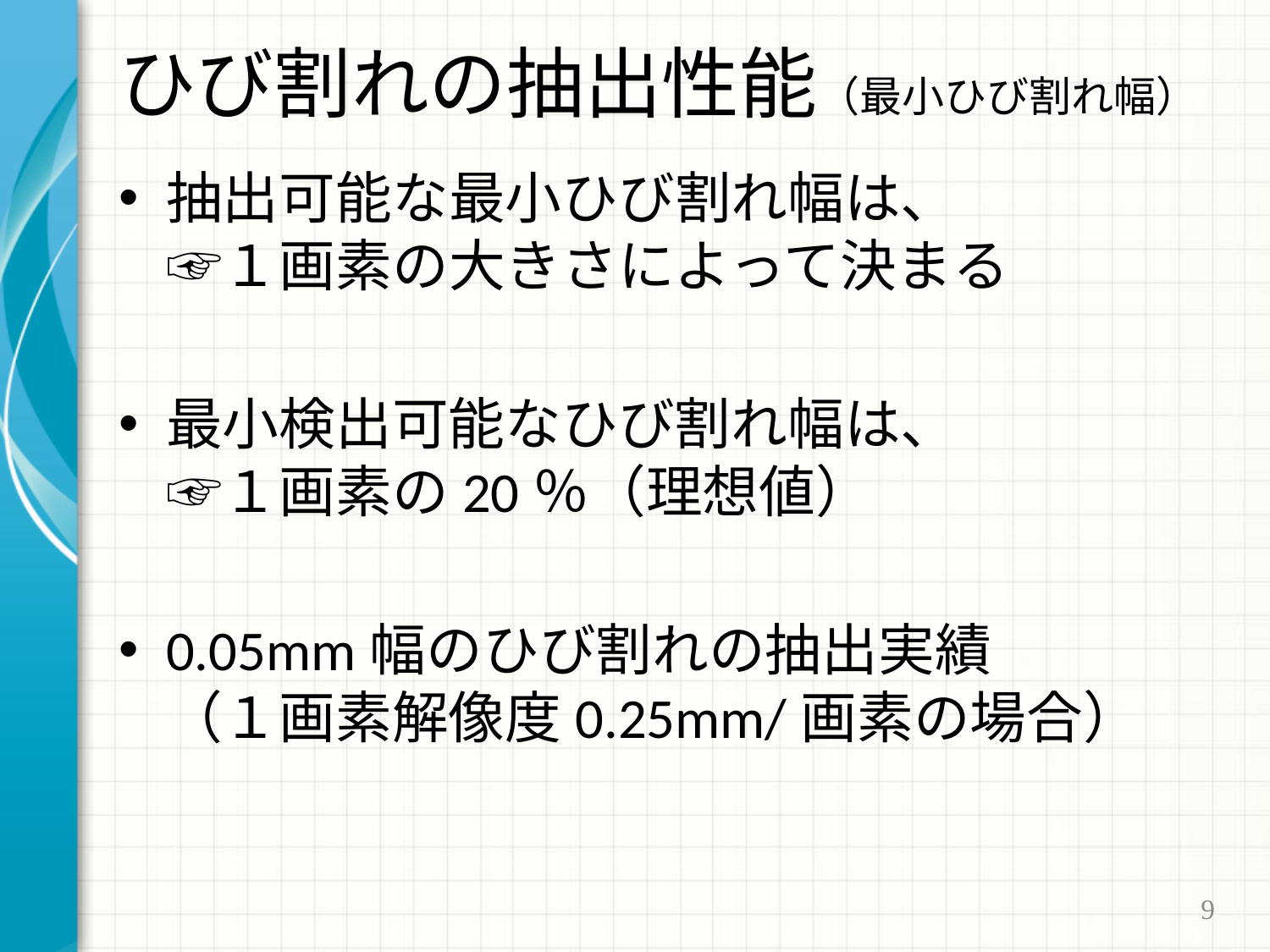

# ひび割れの抽出性能（最小ひび割れ幅）
抽出可能な最小ひび割れ幅は、
☞１画素の大きさによって決まる

最小検出可能なひび割れ幅は、
☞１画素の20％（理想値）

0.05mm幅のひび割れの抽出実績
（１画素解像度0.25mm/画素の場合）

9